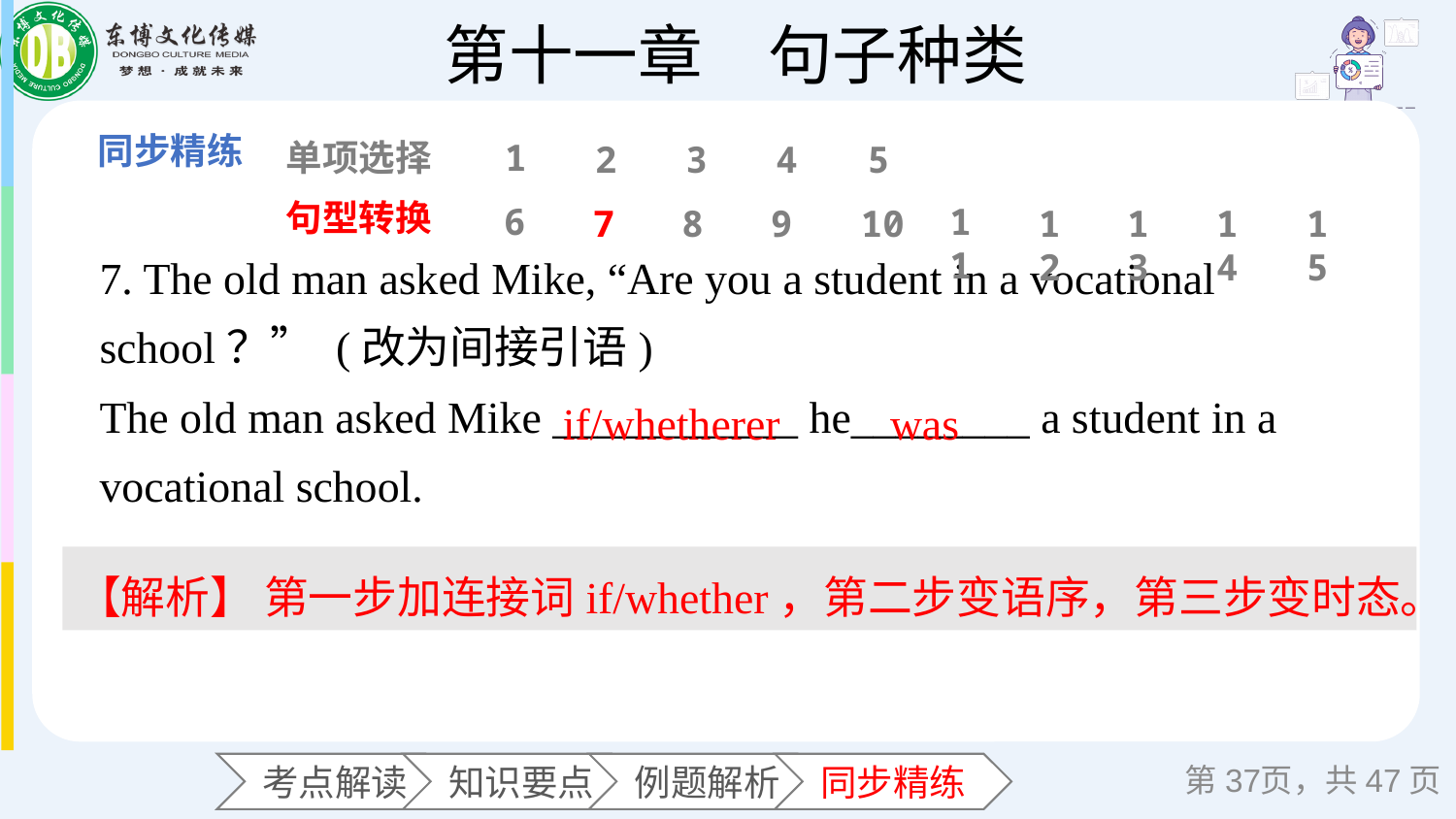

单项选择
1
2
3
4
5

7. The old man asked Mike, “Are you a student in a vocational school？” (改为间接引语)
The old man asked Mike ___________ he________ a student in a vocational school.
句型转换
6
11
7
8
9
10
12
13
14
15
if/whetherer
was
【解析】 第一步加连接词if/whether，第二步变语序，第三步变时态。
第37页，共47页